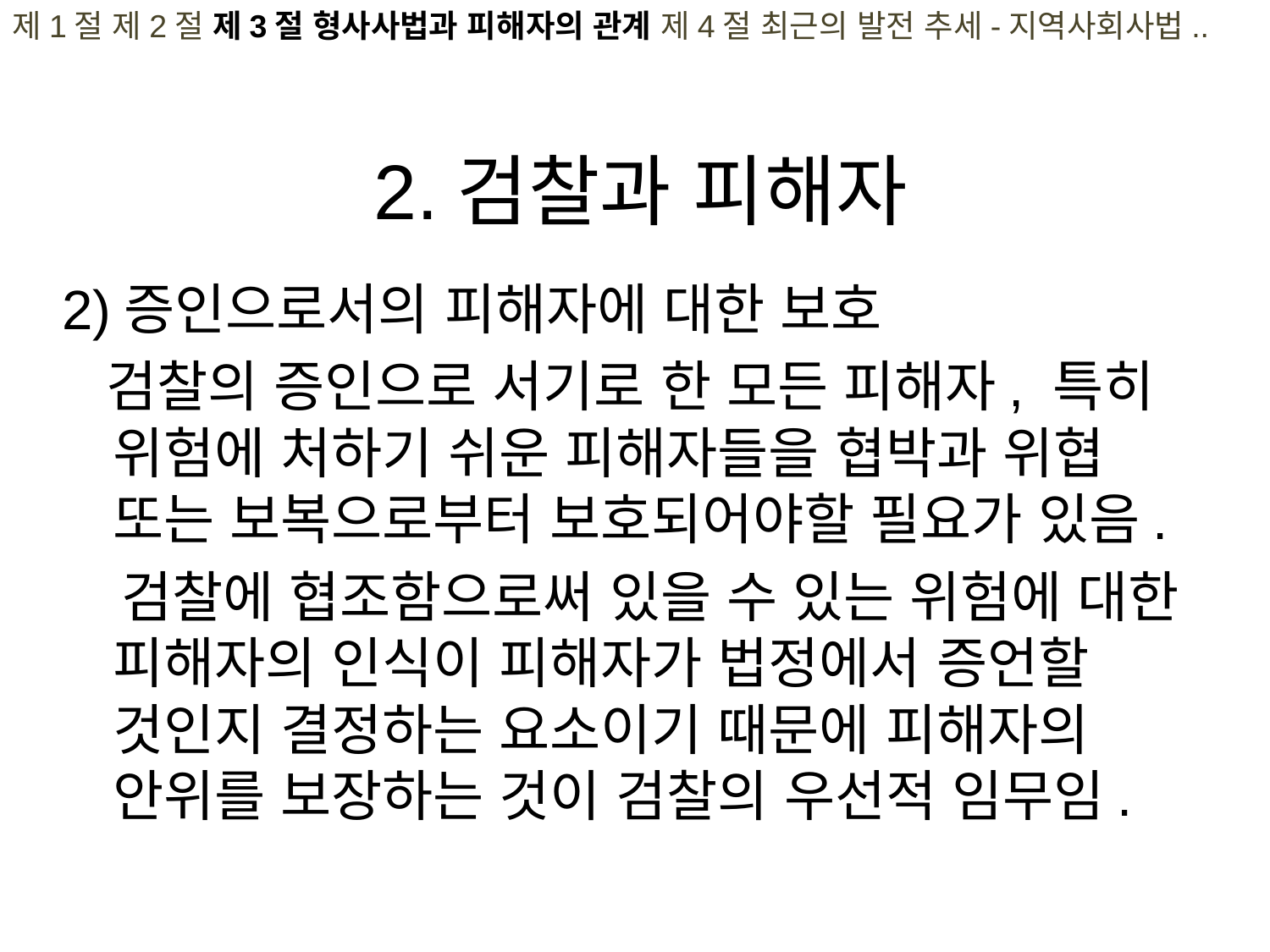

제1절 제2절 제3절 형사사법과 피해자의 관계 제4절 최근의 발전 추세-지역사회사법..
# 2.검찰과 피해자
2)증인으로서의 피해자에 대한 보호
  검찰의 증인으로 서기로 한 모든 피해자, 특히 위험에 처하기 쉬운 피해자들을 협박과 위협 또는 보복으로부터 보호되어야할 필요가 있음.
   검찰에 협조함으로써 있을 수 있는 위험에 대한 피해자의 인식이 피해자가 법정에서 증언할 것인지 결정하는 요소이기 때문에 피해자의 안위를 보장하는 것이 검찰의 우선적 임무임.